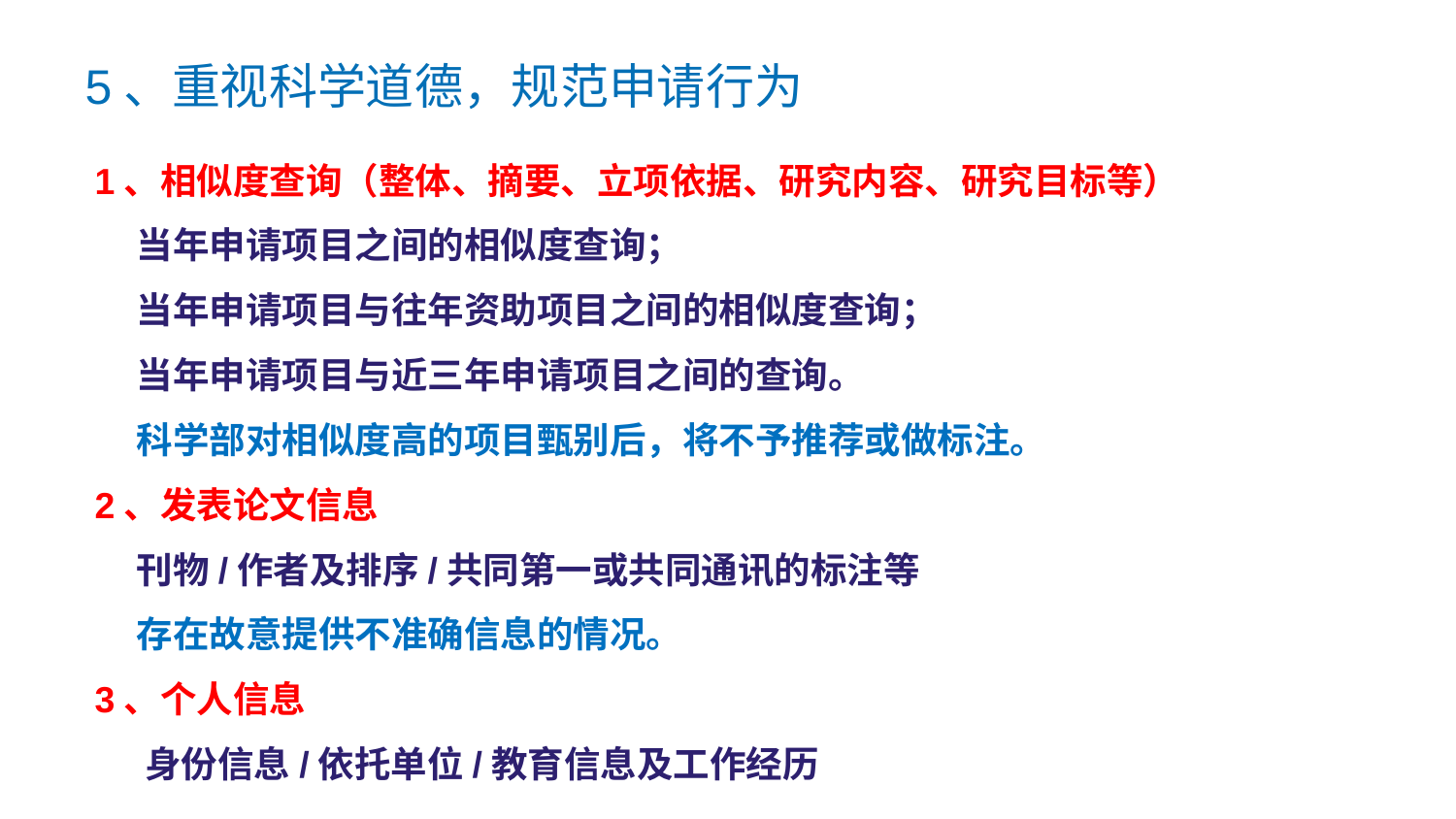

5、重视科学道德，规范申请行为
1、相似度查询（整体、摘要、立项依据、研究内容、研究目标等）
    当年申请项目之间的相似度查询；
    当年申请项目与往年资助项目之间的相似度查询；
    当年申请项目与近三年申请项目之间的查询。
    科学部对相似度高的项目甄别后，将不予推荐或做标注。
2、发表论文信息
    刊物/作者及排序/共同第一或共同通讯的标注等
    存在故意提供不准确信息的情况。
3、个人信息
     身份信息/依托单位/教育信息及工作经历